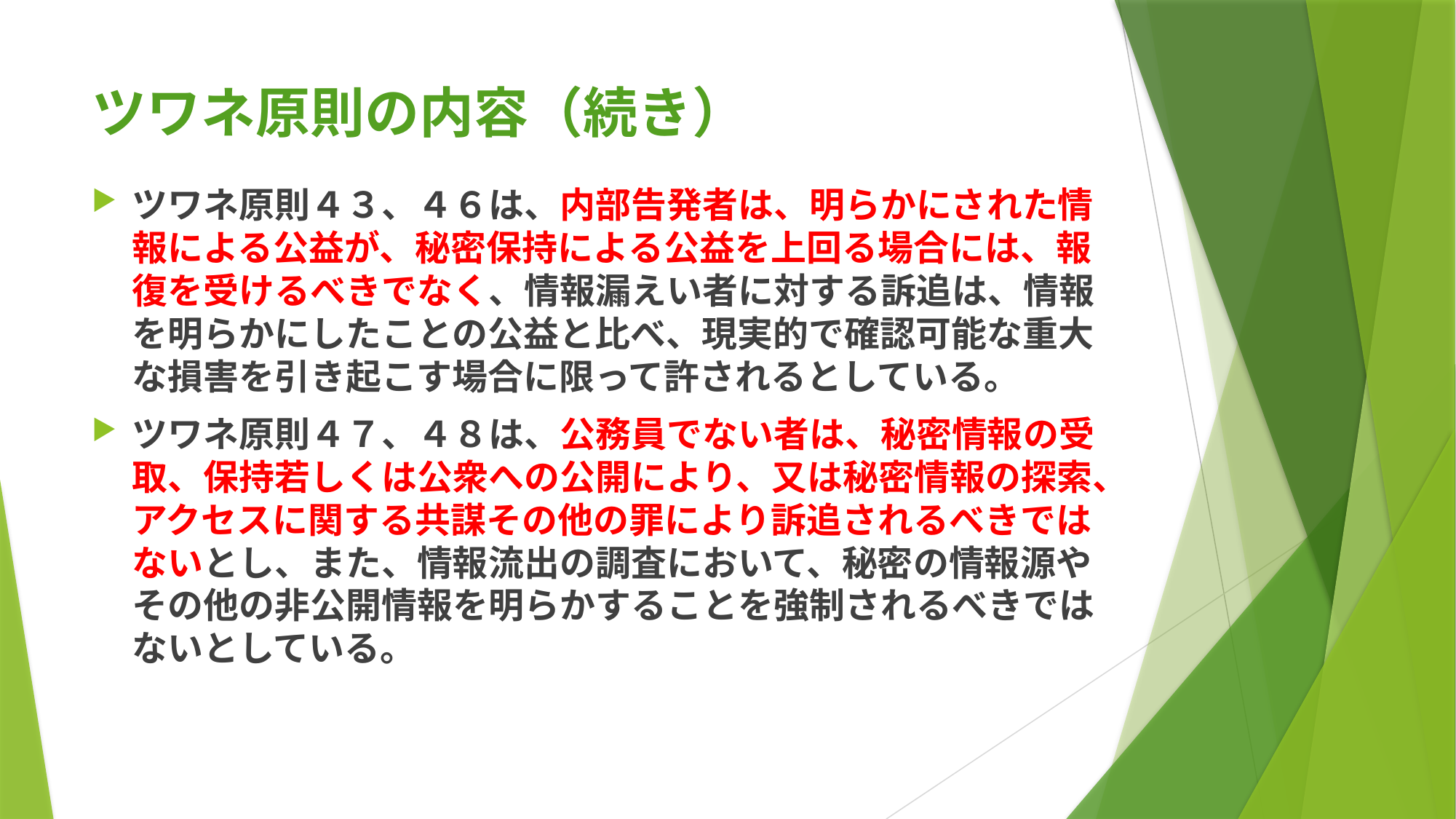

# ツワネ原則の内容（続き）
ツワネ原則４３、４６は、内部告発者は、明らかにされた情報による公益が、秘密保持による公益を上回る場合には、報復を受けるべきでなく、情報漏えい者に対する訴追は、情報を明らかにしたことの公益と比べ、現実的で確認可能な重大な損害を引き起こす場合に限って許されるとしている。
ツワネ原則４７、４８は、公務員でない者は、秘密情報の受取、保持若しくは公衆への公開により、又は秘密情報の探索、アクセスに関する共謀その他の罪により訴追されるべきではないとし、また、情報流出の調査において、秘密の情報源やその他の非公開情報を明らかすることを強制されるべきではないとしている。
15